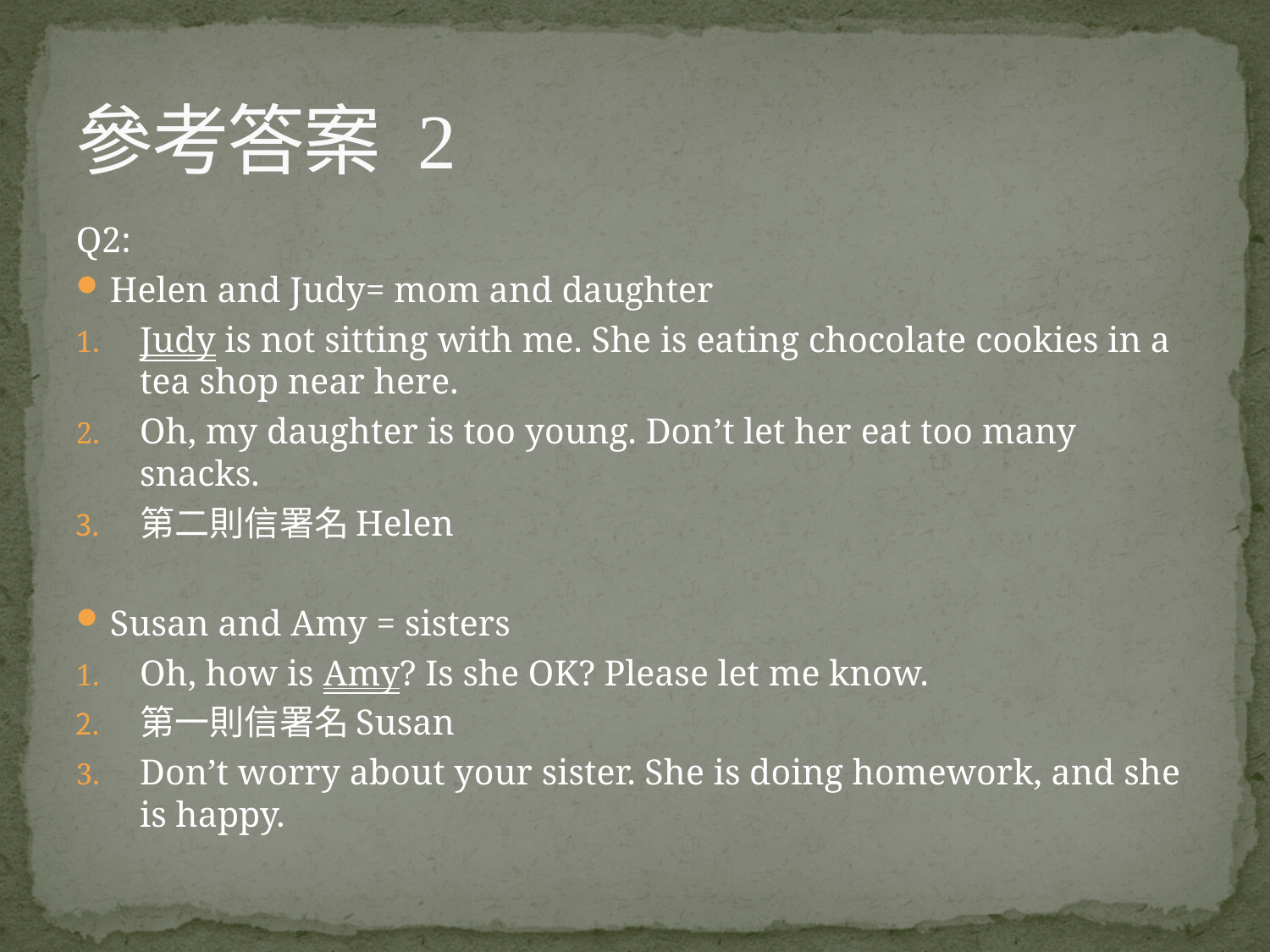

# 參考答案 2
Q2:
Helen and Judy= mom and daughter
Judy is not sitting with me. She is eating chocolate cookies in a tea shop near here.
Oh, my daughter is too young. Don’t let her eat too many snacks.
第二則信署名Helen

Susan and Amy = sisters
Oh, how is Amy? Is she OK? Please let me know.
第一則信署名Susan
Don’t worry about your sister. She is doing homework, and she is happy.